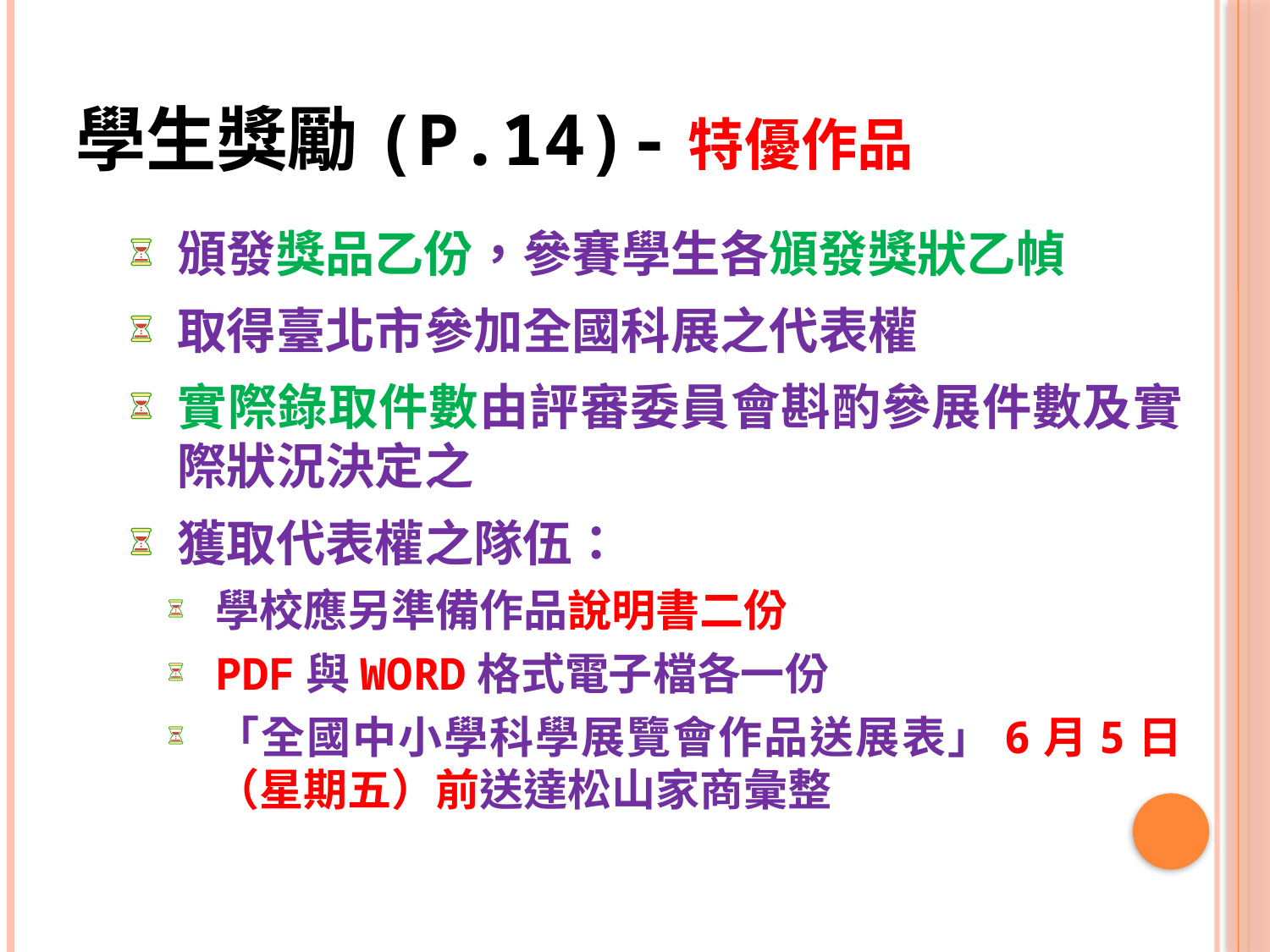

# 學生獎勵(P.14)-特優作品
頒發獎品乙份，參賽學生各頒發獎狀乙幀
取得臺北市參加全國科展之代表權
實際錄取件數由評審委員會斟酌參展件數及實際狀況決定之
獲取代表權之隊伍：
學校應另準備作品說明書二份
PDF與WORD格式電子檔各一份
「全國中小學科學展覽會作品送展表」6月5日（星期五）前送達松山家商彙整